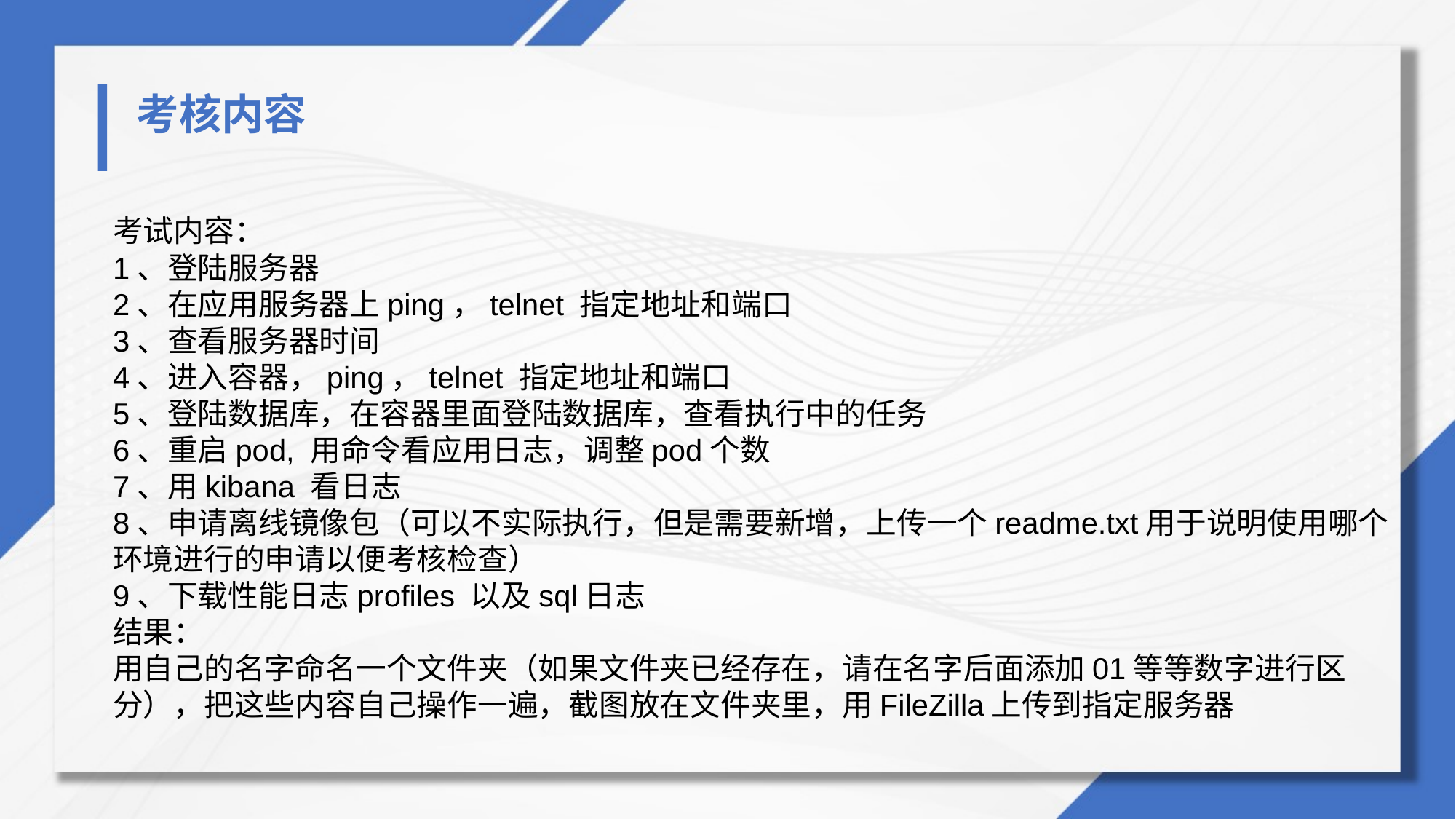

考核内容

考试内容：
1、登陆服务器
2、在应用服务器上ping，telnet 指定地址和端口
3、查看服务器时间
4、进入容器，ping，telnet 指定地址和端口
5、登陆数据库，在容器里面登陆数据库，查看执行中的任务
6、重启pod, 用命令看应用日志，调整pod个数
7、用kibana 看日志
8、申请离线镜像包（可以不实际执行，但是需要新增，上传一个readme.txt用于说明使用哪个环境进行的申请以便考核检查）
9、下载性能日志profiles 以及sql日志
结果：
用自己的名字命名一个文件夹（如果文件夹已经存在，请在名字后面添加01等等数字进行区分），把这些内容自己操作一遍，截图放在文件夹里，用FileZilla上传到指定服务器